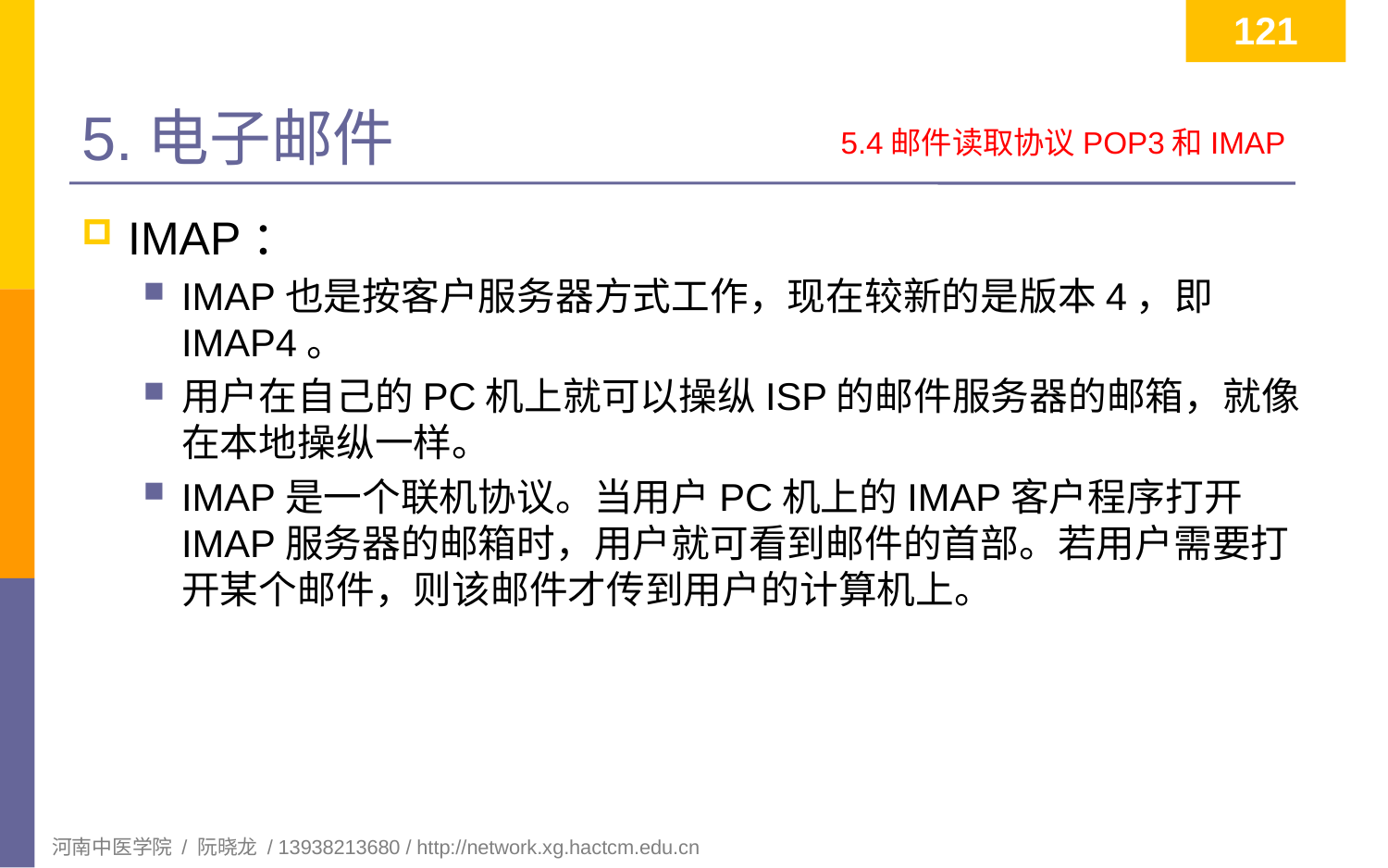

121
# 5.电子邮件
5.4邮件读取协议POP3和IMAP
IMAP：
IMAP也是按客户服务器方式工作，现在较新的是版本4，即IMAP4。
用户在自己的PC机上就可以操纵ISP的邮件服务器的邮箱，就像在本地操纵一样。
IMAP是一个联机协议。当用户PC机上的IMAP客户程序打开IMAP服务器的邮箱时，用户就可看到邮件的首部。若用户需要打开某个邮件，则该邮件才传到用户的计算机上。